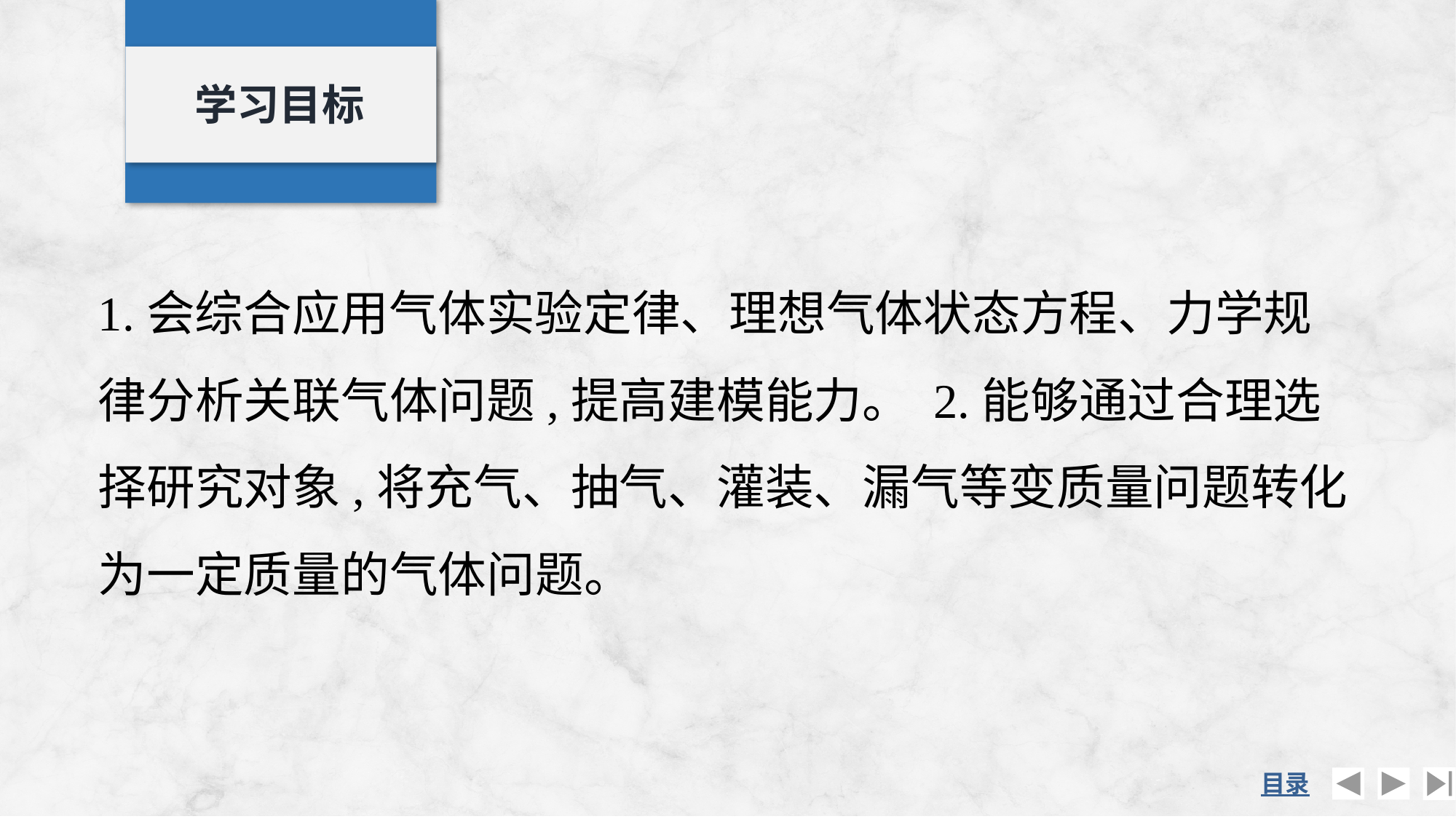

学习目标
1.会综合应用气体实验定律、理想气体状态方程、力学规律分析关联气体问题,提高建模能力。 2.能够通过合理选择研究对象,将充气、抽气、灌装、漏气等变质量问题转化为一定质量的气体问题。